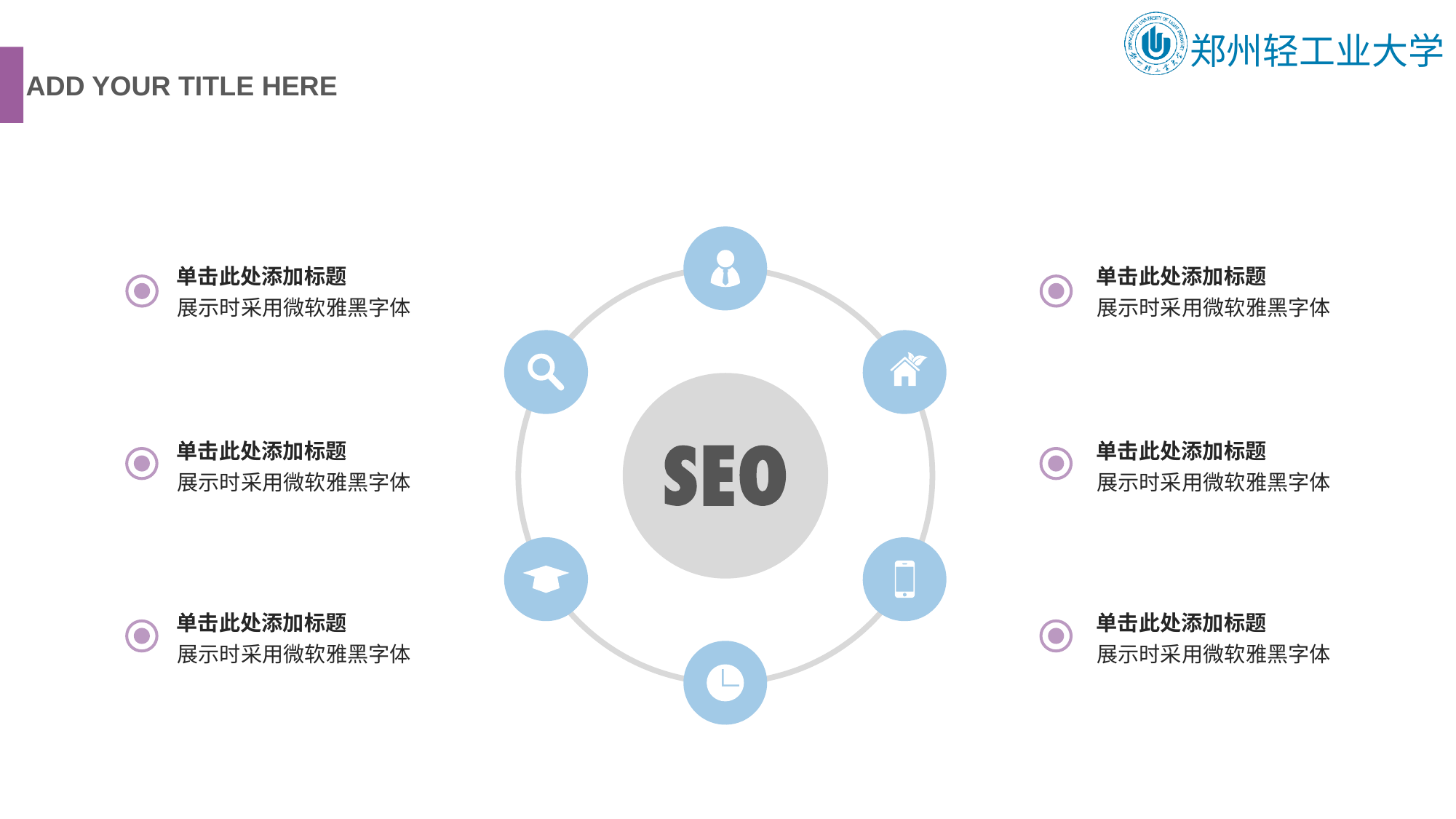

ADD YOUR TITLE HERE

单击此处添加标题
展示时采用微软雅黑字体
单击此处添加标题
展示时采用微软雅黑字体

单击此处添加标题
展示时采用微软雅黑字体
单击此处添加标题
展示时采用微软雅黑字体

单击此处添加标题
展示时采用微软雅黑字体
单击此处添加标题
展示时采用微软雅黑字体